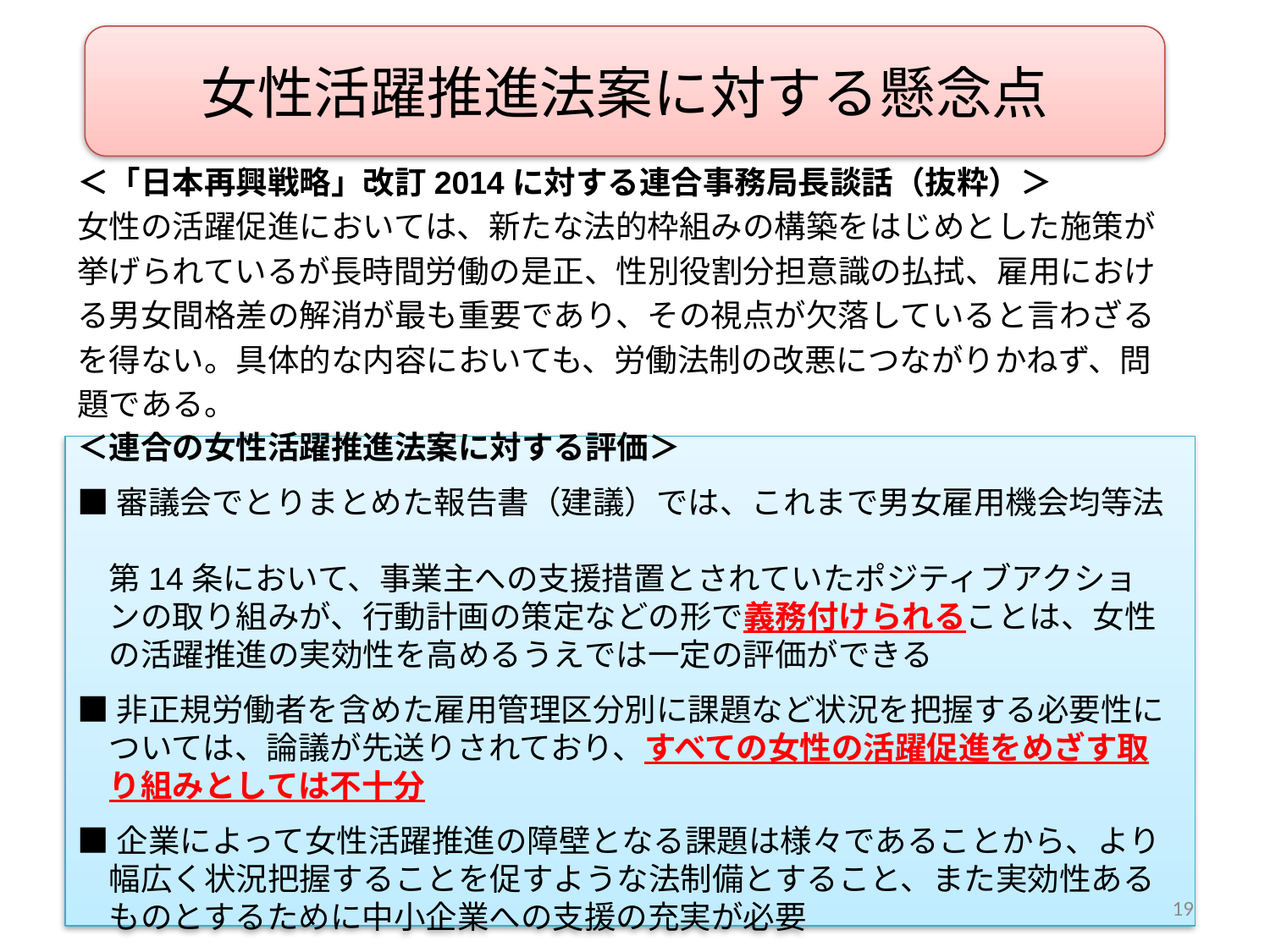

女性活躍推進法案に対する懸念点
＜「日本再興戦略」改訂2014に対する連合事務局長談話（抜粋）＞
女性の活躍促進においては、新たな法的枠組みの構築をはじめとした施策が
挙げられているが長時間労働の是正、性別役割分担意識の払拭、雇用におけ
る男女間格差の解消が最も重要であり、その視点が欠落していると言わざる
を得ない。具体的な内容においても、労働法制の改悪につながりかねず、問
題である。
＜連合の女性活躍推進法案に対する評価＞

■審議会でとりまとめた報告書（建議）では、これまで男女雇用機会均等法
　第14条において、事業主への支援措置とされていたポジティブアクショ
　ンの取り組みが、行動計画の策定などの形で義務付けられることは、女性
　の活躍推進の実効性を高めるうえでは一定の評価ができる

■非正規労働者を含めた雇用管理区分別に課題など状況を把握する必要性に
　ついては、論議が先送りされており、すべての女性の活躍促進をめざす取
　り組みとしては不十分

■企業によって女性活躍推進の障壁となる課題は様々であることから、より
　幅広く状況把握することを促すような法制備とすること、また実効性ある
　ものとするために中小企業への支援の充実が必要
19